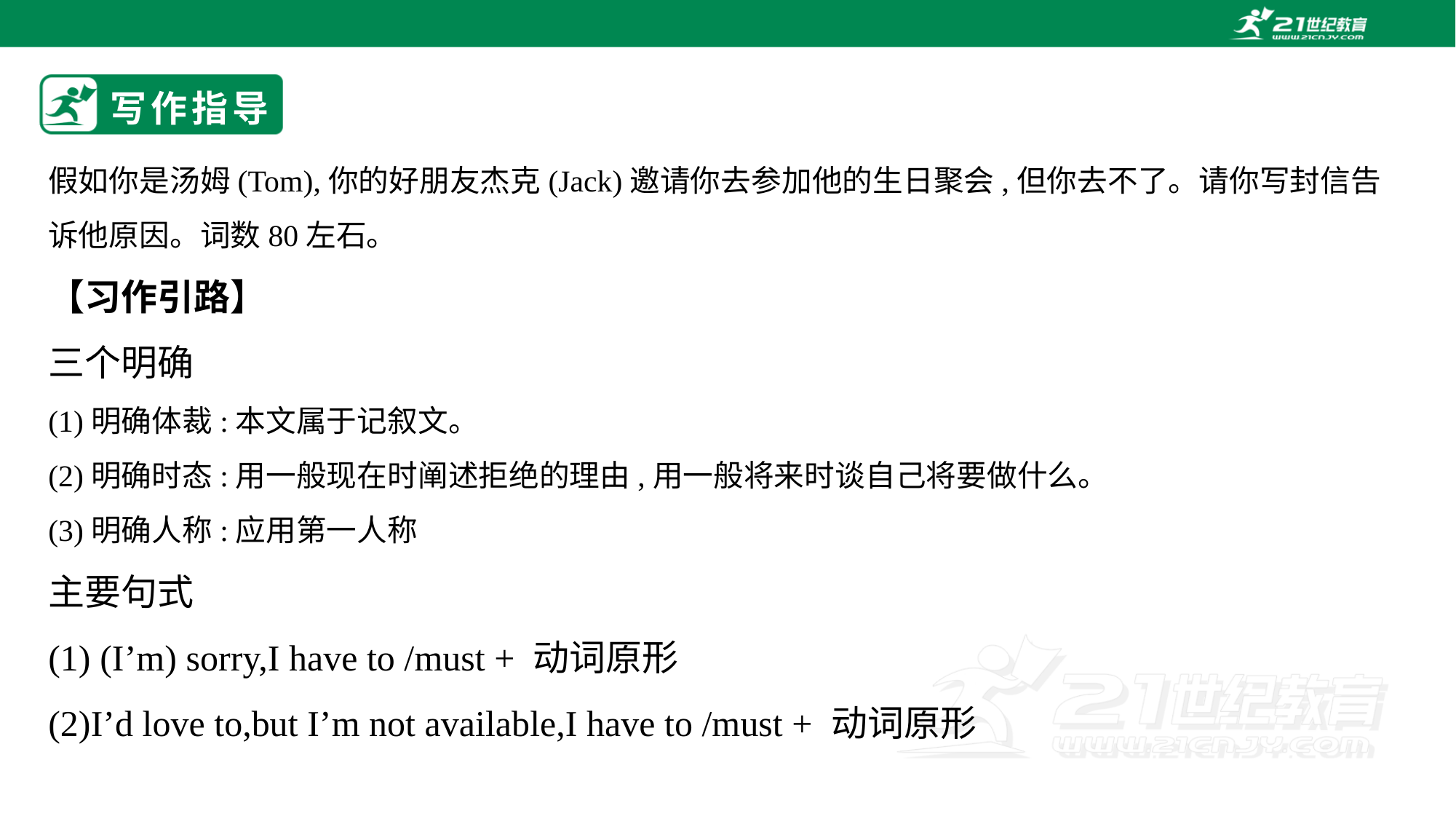

# 写作指导
假如你是汤姆(Tom),你的好朋友杰克(Jack)邀请你去参加他的生日聚会,但你去不了。请你写封信告诉他原因。词数80左石。
【习作引路】
三个明确
(1)明确体裁:本文属于记叙文。
(2)明确时态:用一般现在时阐述拒绝的理由,用一般将来时谈自己将要做什么。
(3)明确人称:应用第一人称
主要句式
(1) (I’m) sorry,I have to /must + 动词原形
(2)I’d love to,but I’m not available,I have to /must + 动词原形